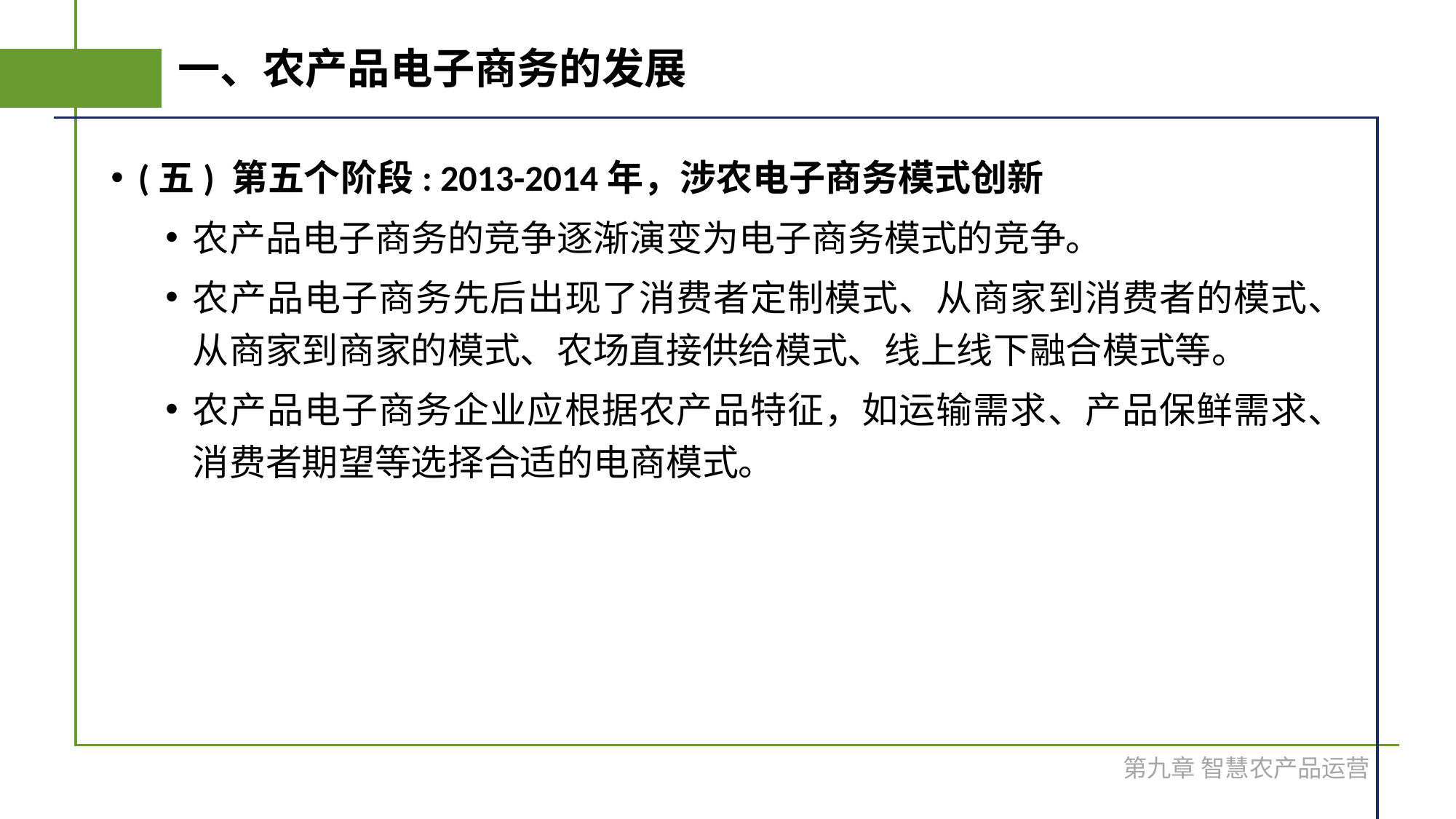

# 一、农产品电子商务的发展
(五) 第五个阶段: 2013-2014年，涉农电子商务模式创新
农产品电子商务的竞争逐渐演变为电子商务模式的竞争。
农产品电子商务先后出现了消费者定制模式、从商家到消费者的模式、从商家到商家的模式、农场直接供给模式、线上线下融合模式等。
农产品电子商务企业应根据农产品特征，如运输需求、产品保鲜需求、消费者期望等选择合适的电商模式。
第九章 智慧农产品运营